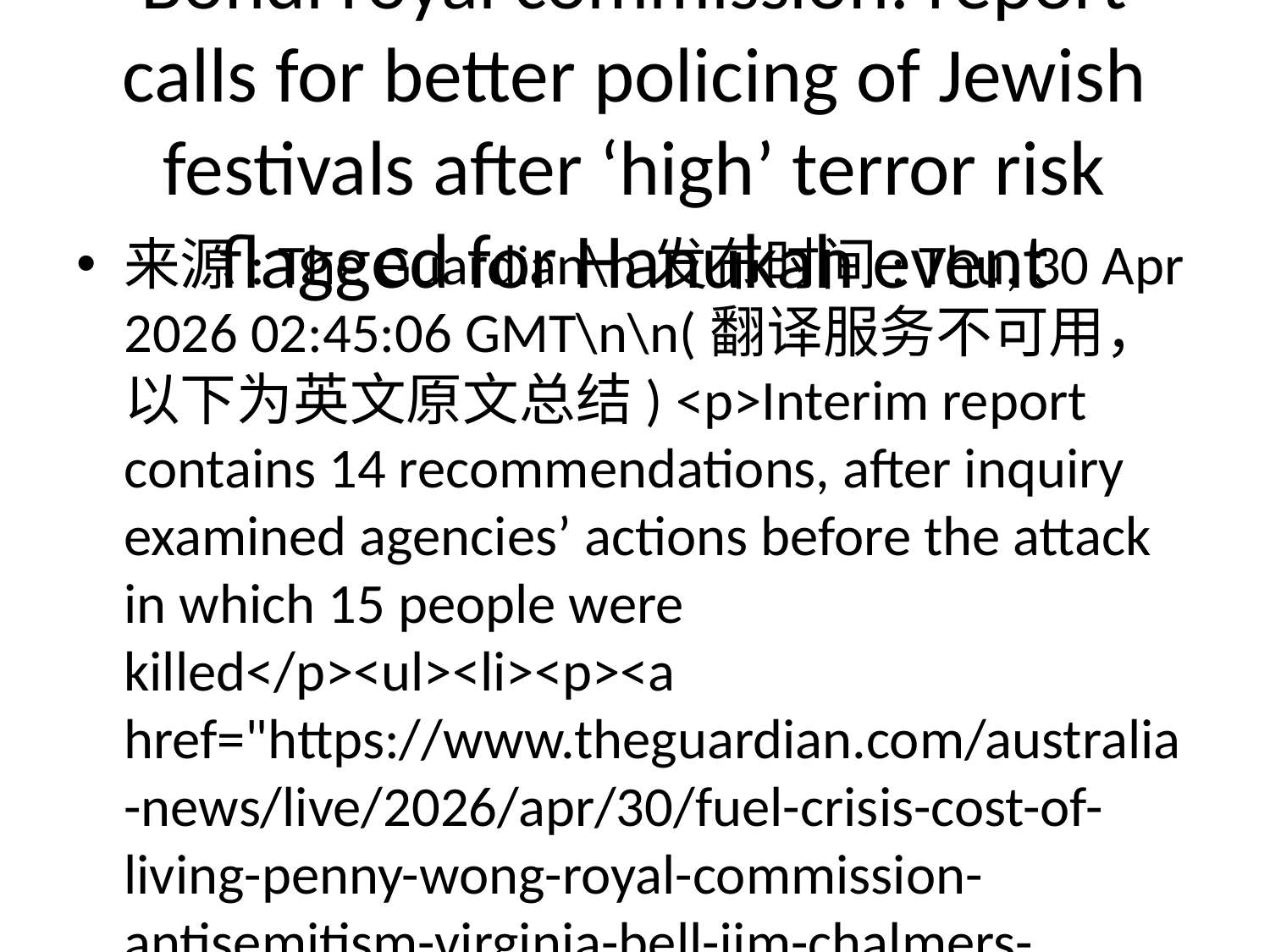

# Bondi royal commission: report calls for better policing of Jewish festivals after ‘high’ terror risk flagged for Hanukah event
来源: The Guardian\n发布时间: Thu, 30 Apr 2026 02:45:06 GMT\n\n(翻译服务不可用，以下为英文原文总结) <p>Interim report contains 14 recommendations, after inquiry examined agencies’ actions before the attack in which 15 people were killed</p><ul><li><p><a href="https://www.theguardian.com/australia-news/live/2026/apr/30/fuel-crisis-cost-of-living-penny-wong-royal-commission-antisemitism-virginia-bell-jim-chalmers-inflation-budget-anthony-albanese-angus-taylor-ntwnfb">Follow our Australia news live blog for latest updates</a></p></li><li><p>Get our <a href="https://www.theguardian.com/email-newsletters?CMP=cvau_sfl">breaking news email</a>, <a href="https://app.adjust.com/w4u7jx3">free app</a> or <a href="https://www.theguardian.com/australia-news/series/full-story?CMP=cvau_sfl">daily news podcast</a></p></li></ul><p>Sydney’s Jewish community told police of a “high” threat of an attack at December’s Chanukah by the Sea festival at Bondi beach, but New South Wales police appeared not to have completed a comprehensive risk assessment for the event, an interim royal commission report has found.</p><p>The interim report of the royal commission into antisemitism and social cohesion, established in the wake of December’s terror attack, found no gap in current laws that could have prevented the shooting. But it did call for greater coordination of policing at Jewish festivals and events.</p> <a href="https://www.theguardian.com/australia-news/2026/apr/30/bondi-beach-antisemitism-royal-commission-findings-ntwnfb">Continue reading...</a>\n原文链接: https://www.theguardian.com/australia-news/2026/apr/30/bondi-beach-antisemitism-royal-commission-findings-ntwnfb